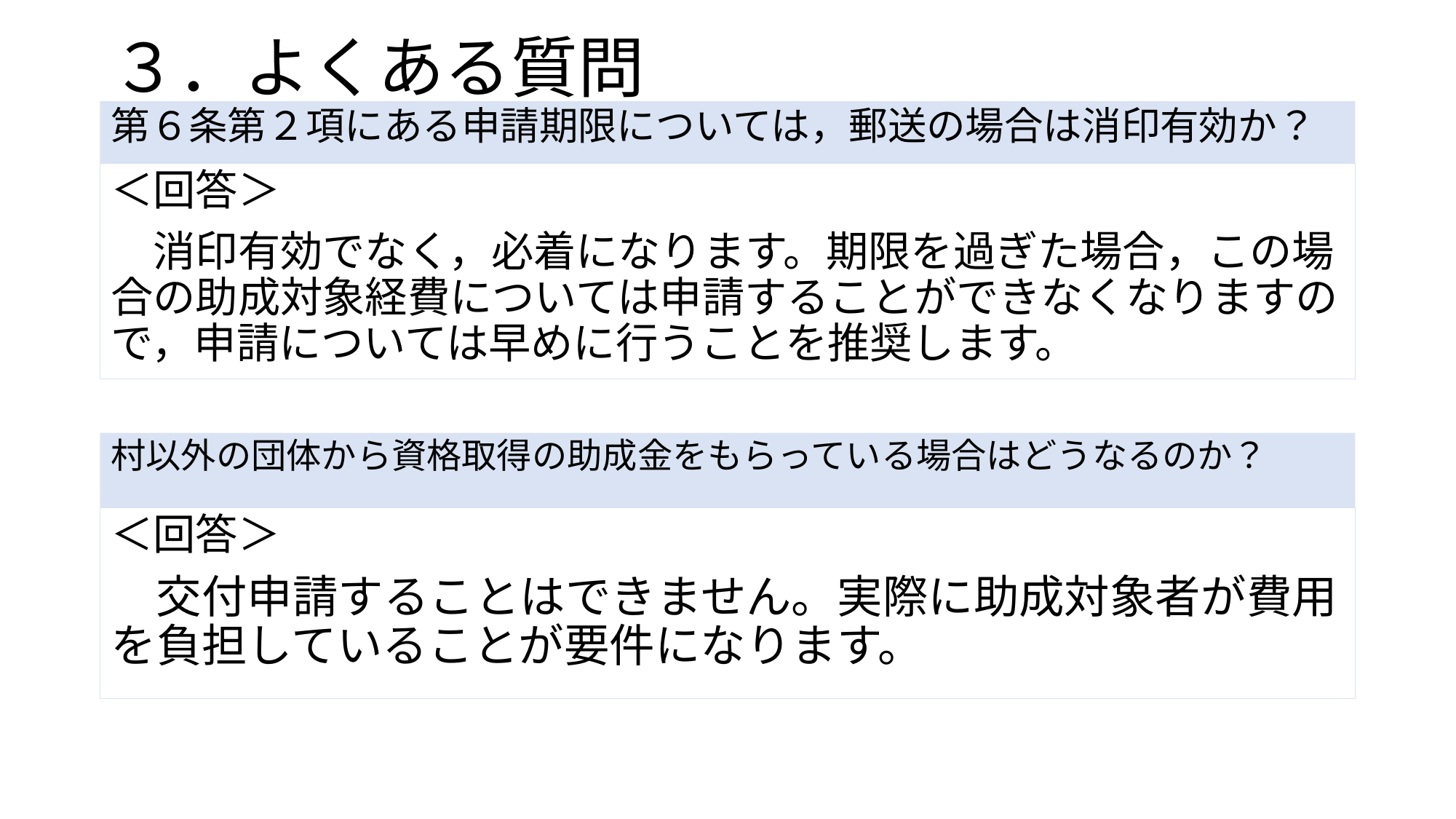

# ３．よくある質問
第６条第２項にある申請期限については，郵送の場合は消印有効か？
＜回答＞
　消印有効でなく，必着になります。期限を過ぎた場合，この場合の助成対象経費については申請することができなくなりますので，申請については早めに行うことを推奨します。
村以外の団体から資格取得の助成金をもらっている場合はどうなるのか？
＜回答＞
　交付申請することはできません。実際に助成対象者が費用を負担していることが要件になります。